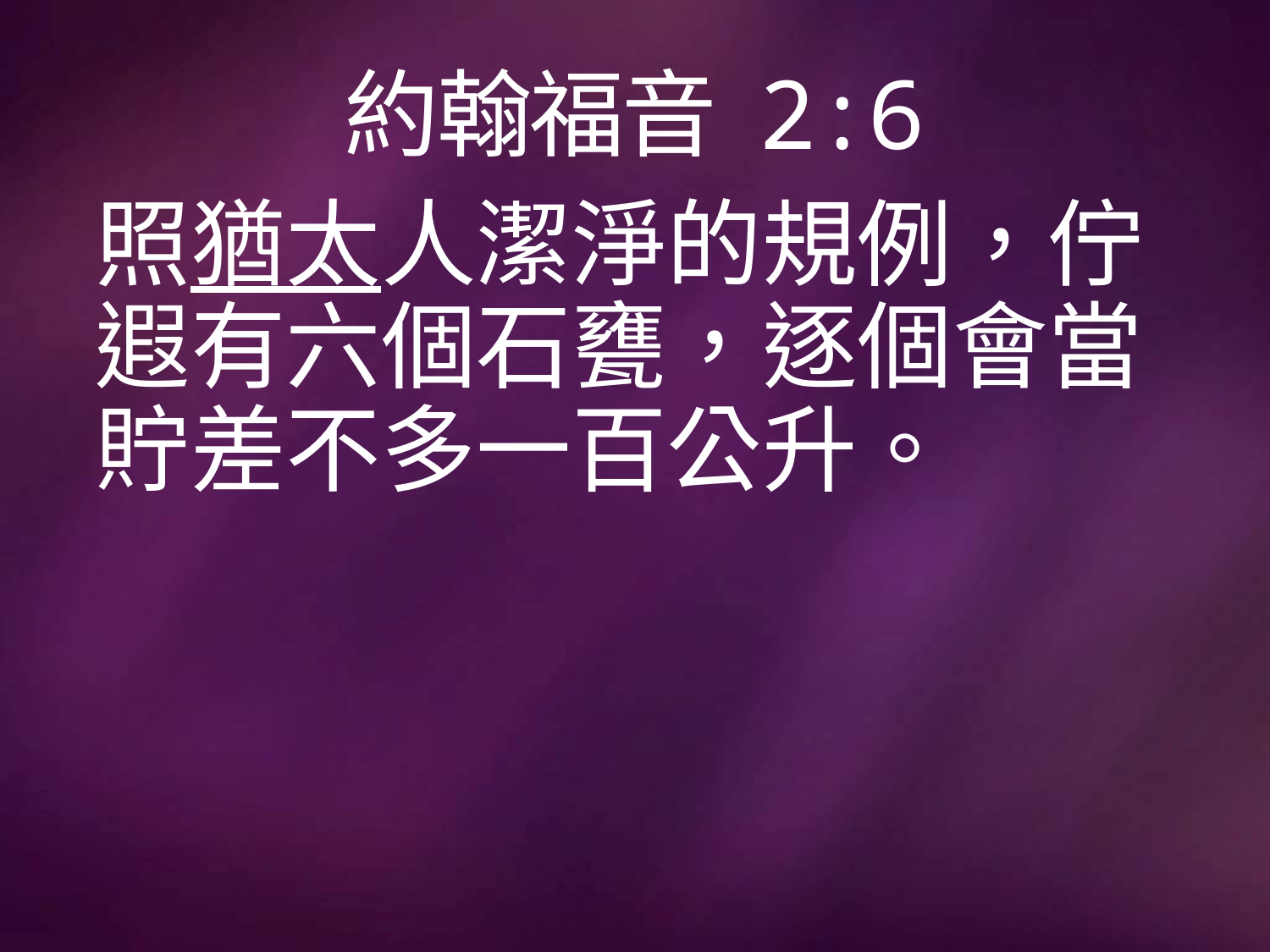

# 約翰福音 2:6
照猶太人潔淨的規例，佇遐有六個石甕，逐個會當貯差不多一百公升。